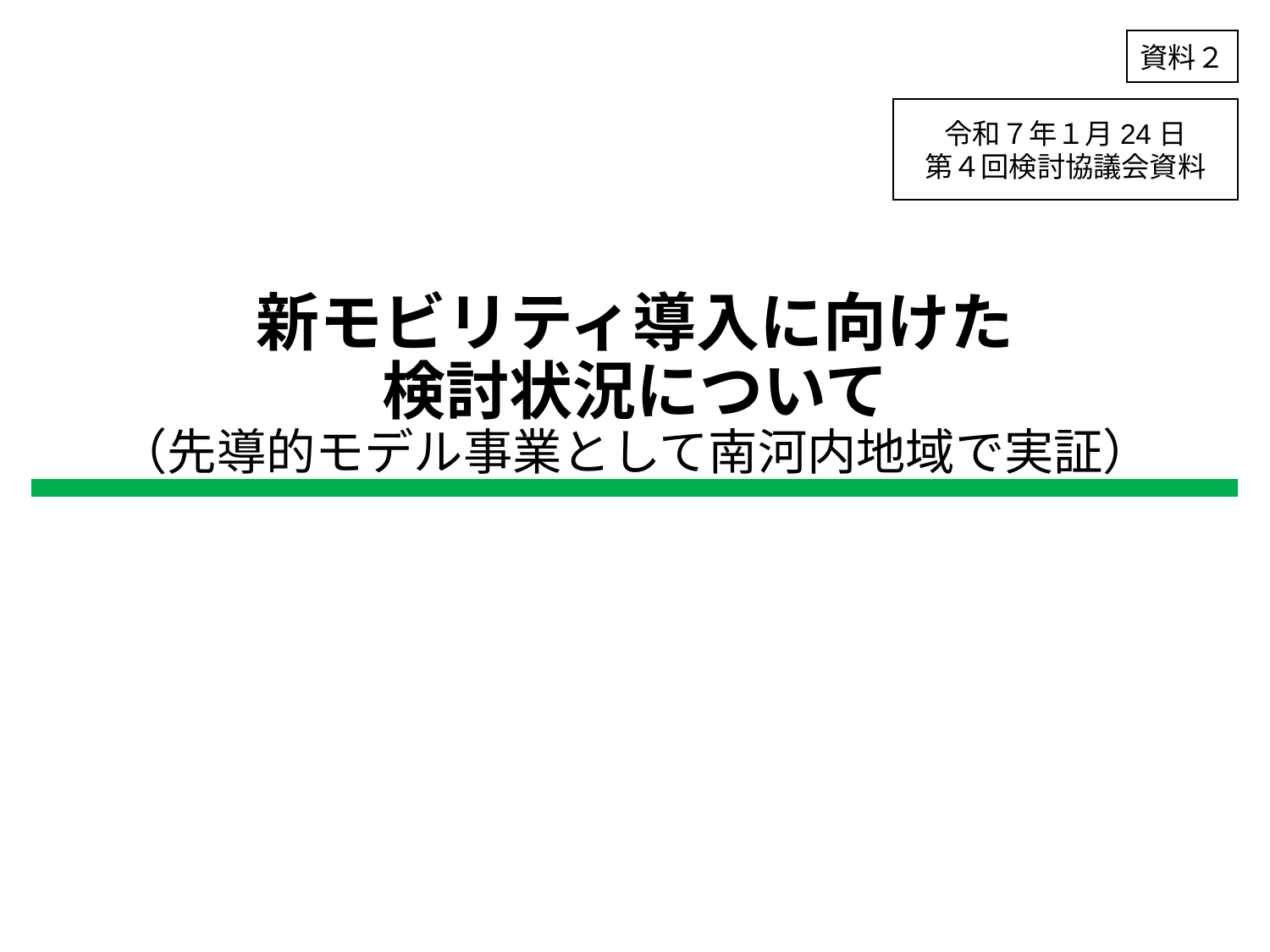

資料２
令和７年１月24日
第４回検討協議会資料
# 新モビリティ導入に向けた 検討状況について （先導的モデル事業として南河内地域で実証）